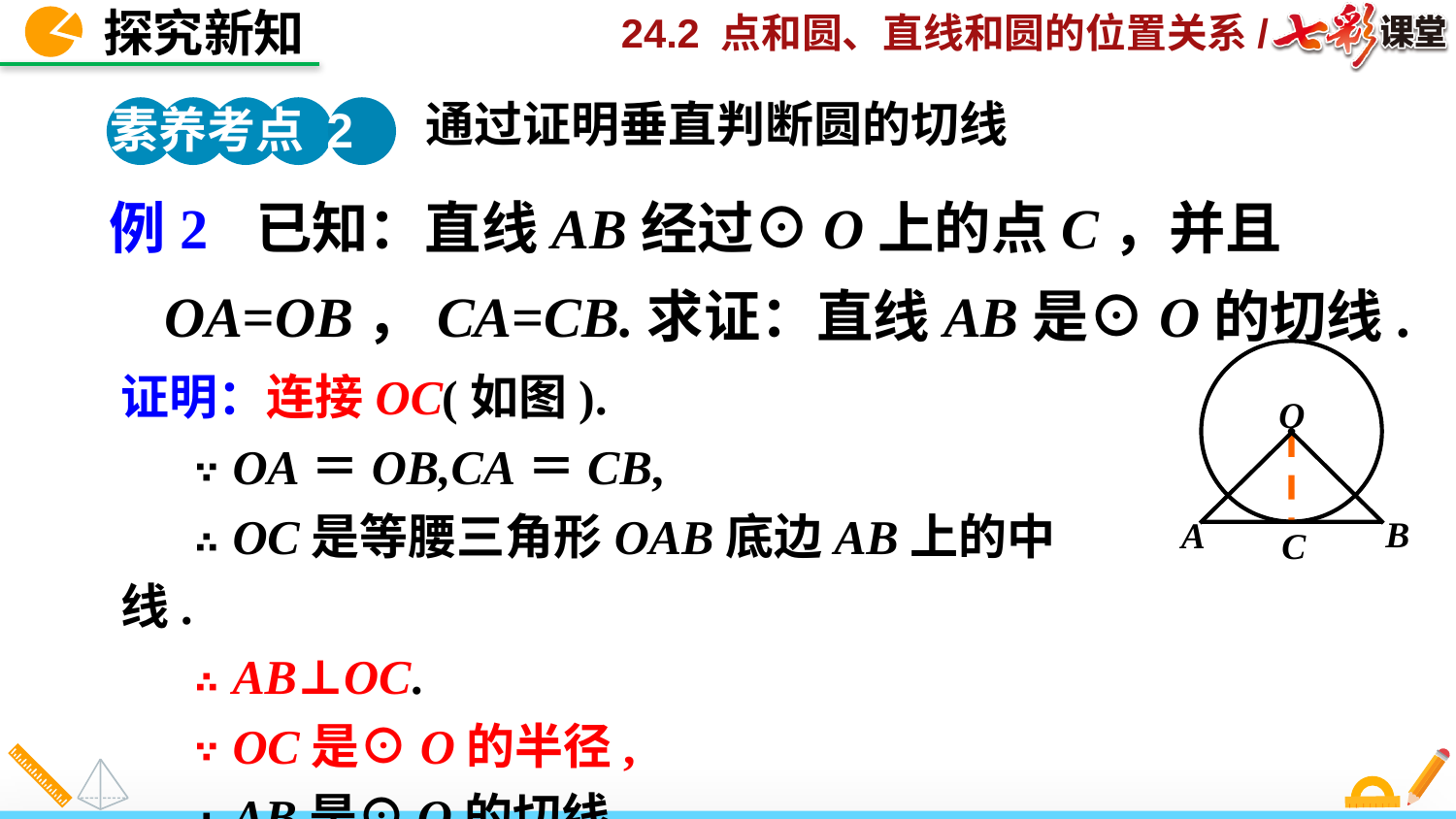

探究新知

通过证明垂直判断圆的切线
素养考点 2

例2 已知：直线AB经过⊙O上的点C，并且OA=OB，CA=CB.求证：直线AB是⊙O的切线.

证明：连接OC(如图).
      ∵ OA＝OB,CA＝CB,
      ∴ OC是等腰三角形OAB底边AB上的中线.
      ∴ AB⊥OC.
      ∵ OC是⊙O的半径,
      ∴ AB是⊙O的切线.
O

B
A

C